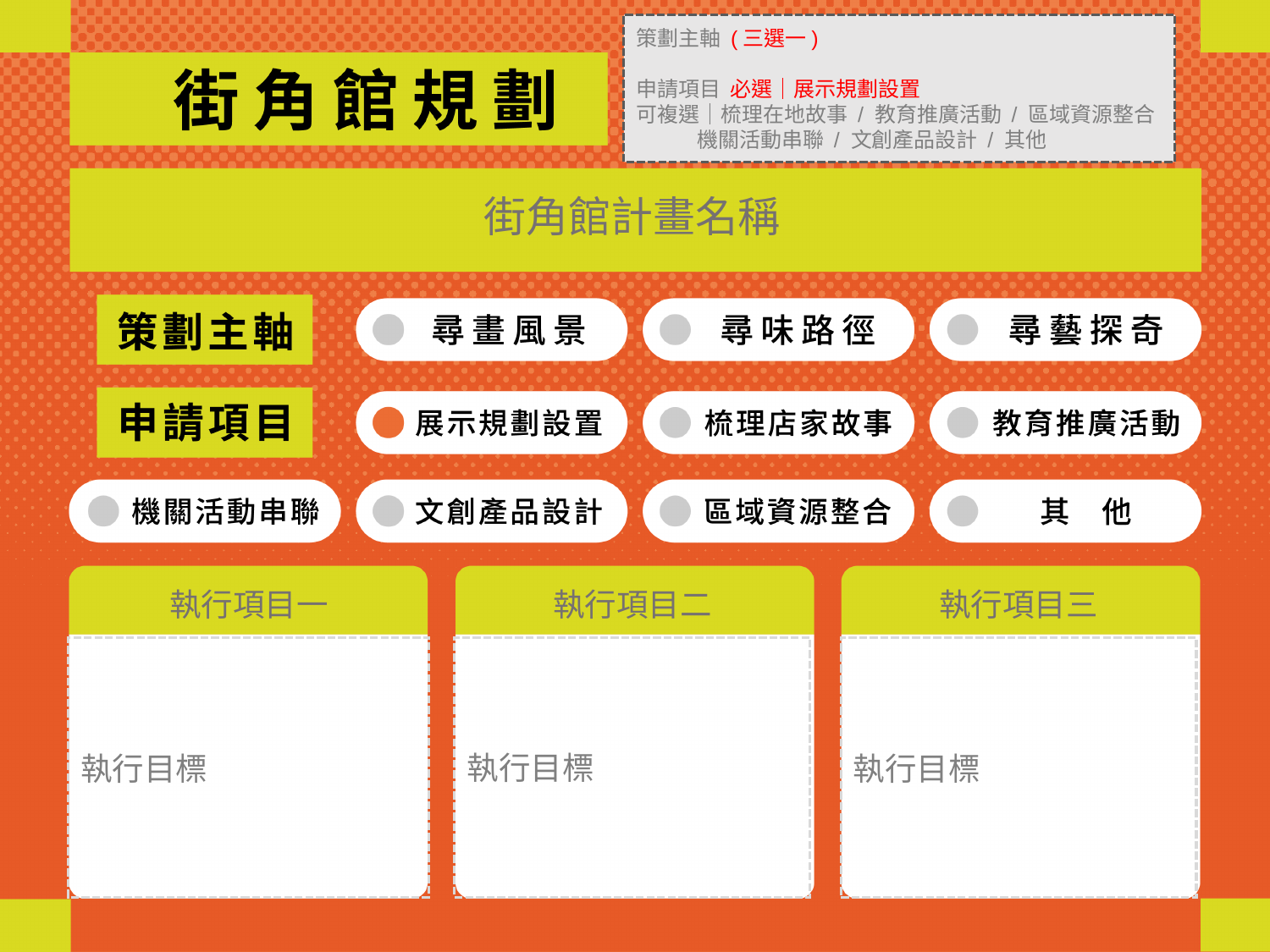

策劃主軸 (三選一)

申請項目  必選｜展示規劃設置
可複選｜梳理在地故事 / 教育推廣活動 / 區域資源整合
            機關活動串聯 / 文創產品設計 / 其他
街角館計畫名稱
執行項目二
執行項目三
執行項目一
執行目標
執行目標
執行目標